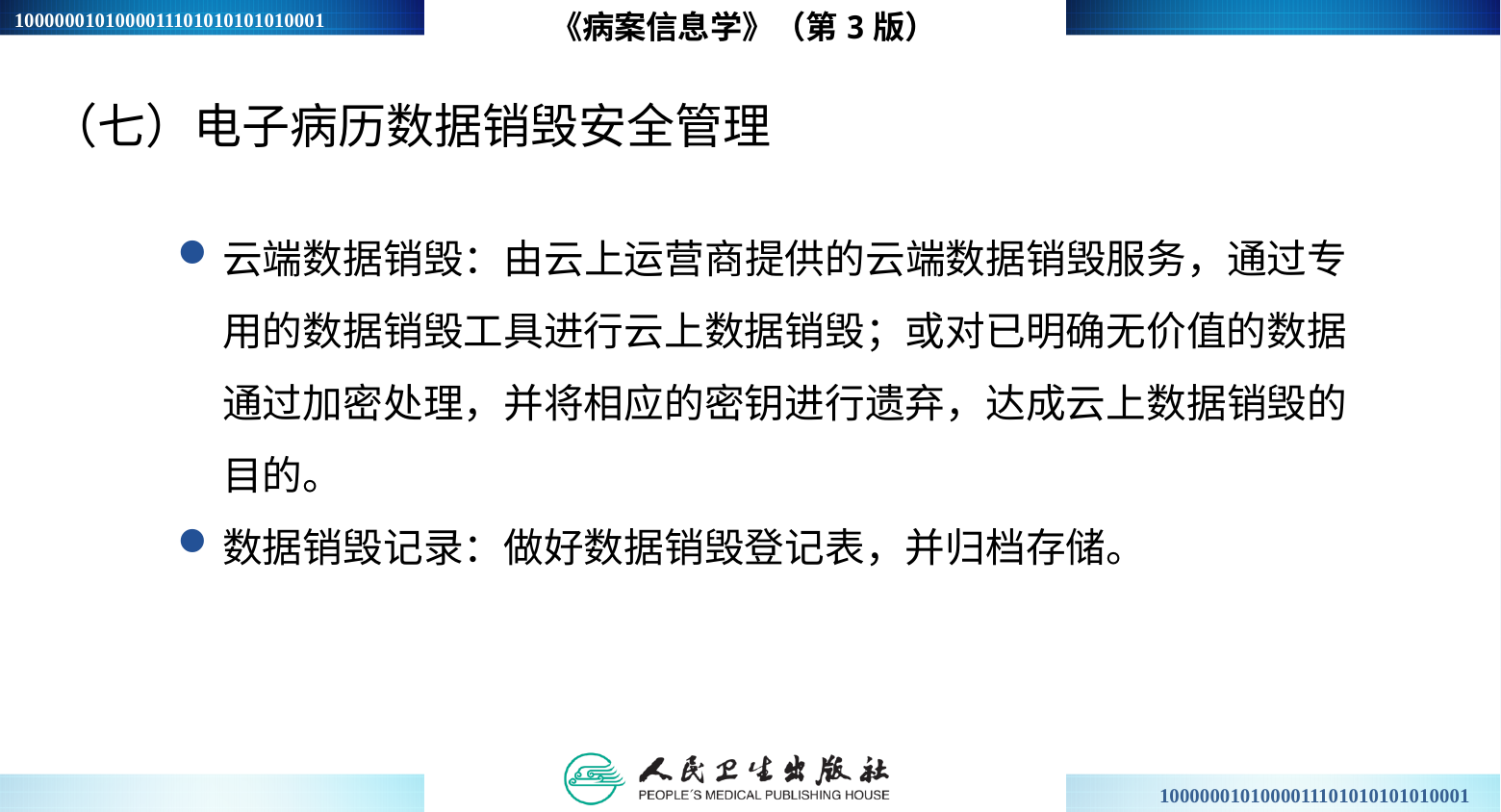

《病案信息学》（第3版）
（七）电子病历数据销毁安全管理
云端数据销毁：由云上运营商提供的云端数据销毁服务，通过专用的数据销毁工具进行云上数据销毁；或对已明确无价值的数据通过加密处理，并将相应的密钥进行遗弃，达成云上数据销毁的目的。
数据销毁记录：做好数据销毁登记表，并归档存储。